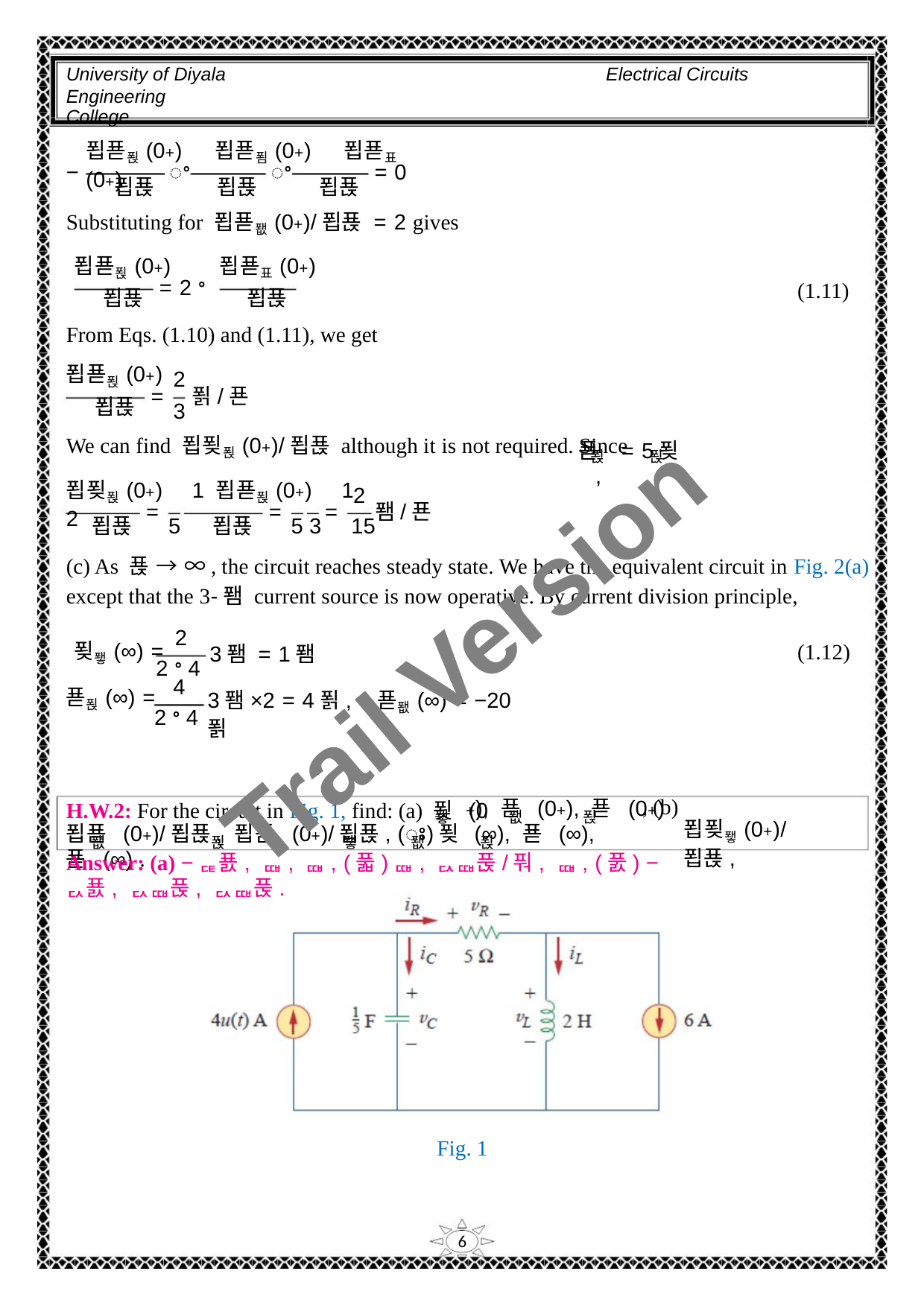

University of Diyala
Engineering College
Electrical Circuits
푑푣푅(0+) 푑푣푐(0+) 푑푣표(0+)
−
ꢀ
ꢀ
= 0
푑푡
푑푡
푑푡
Substituting for 푑푣퐶(0+)/푑푡 = 2 gives
푑푣푅(0+)
푑푡
푑푣표(0+)
푑푡
= 2 ꢀ
(1.11)
From Eqs. (1.10) and (1.11), we get
푑푣푅(0+)
푑푡
2
= 푉/푠
3
We can find 푑푖푅(0+)/푑푡 although it is not required. Since
푣 = 5푖 ,
푅
푅
푑푖푅(0+) 1 푑푣푅(0+) 1 2
2
=
=
=
퐴/푠
푑푡
푑푡
5
5 3 15
(c) As 푡 → ∞, the circuit reaches steady state. We have the equivalent circuit in Fig. 2(a)
except that the 3‐퐴 current source is now operative. By current division principle,
Trail Version
Trail Version
Trail Version
Trail Version
Trail Version
Trail Version
Trail Version
Trail Version
Trail Version
Trail Version
Trail Version
Trail Version
Trail Version
2
(1.12)
푖퐿(∞) =
푣푅(∞) =
3퐴 = 1퐴
2 ꢀ 4
4
3퐴×2 = 4푉, 푣퐶(∞) = −20푉
2 ꢀ 4
+), 푣 (0+), 푣 (0+)
, (b)
푑푖퐿(0+)/푑푡,
H.W.2: For the circuit in Fig. 1, find: (a) 푖 (0
퐿
퐶
푅
푑푣 (0+)/푑푡, 푑푣 (0+)/푑푡, (ꢁ)푖 (∞), 푣 (∞), 푣 (∞) .
퐶
푅
퐿
퐶
푅
Answer: (a) −ퟔ푨, ퟎ, ퟎ, (풃)ퟎ, ퟐퟎ푽/풔, ퟎ, (풄) − ퟐ푨, ퟐퟎ푽, ퟐퟎ푽.
Fig. 1
6